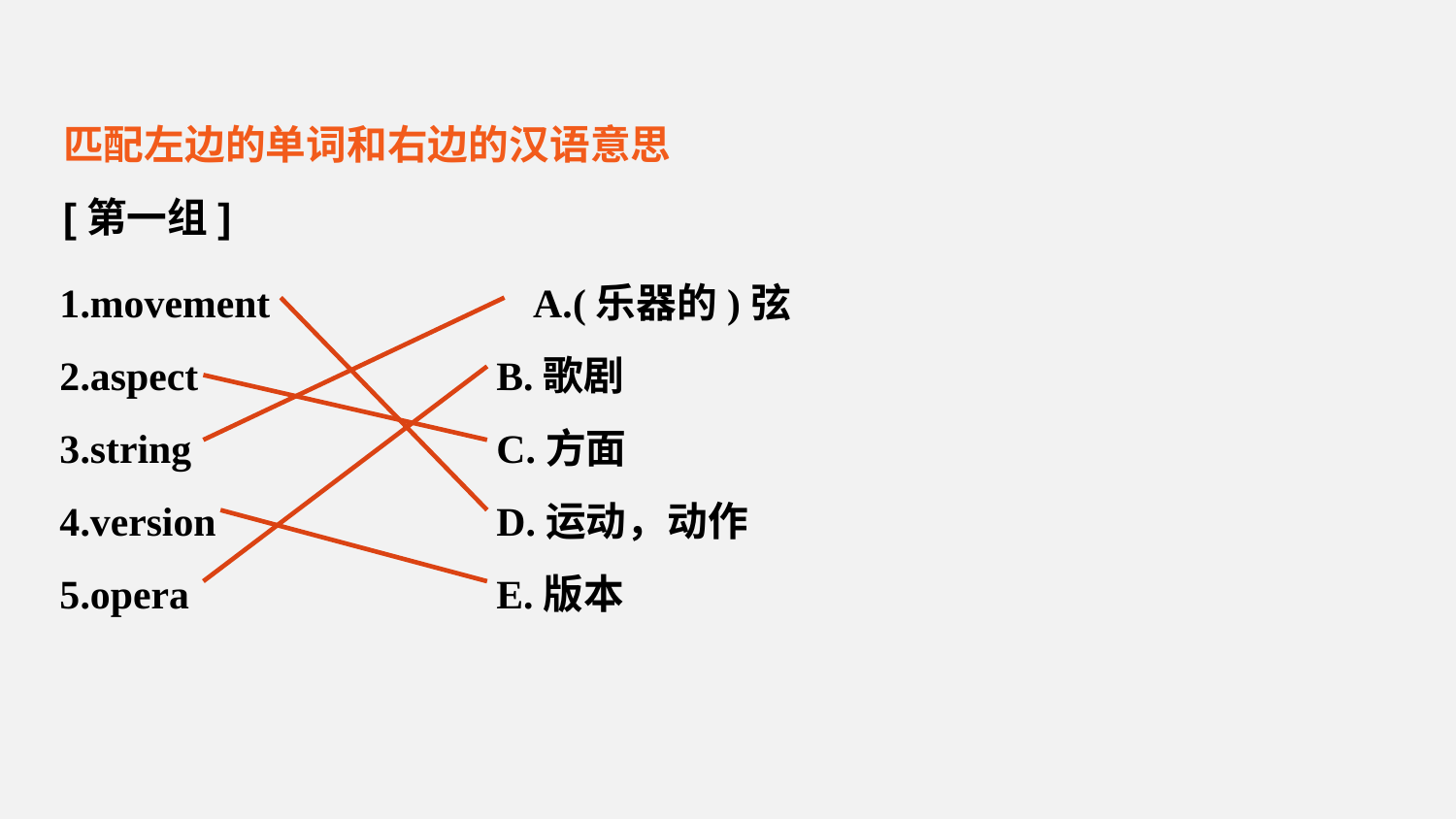

匹配左边的单词和右边的汉语意思
[第一组]
1.movement　　　　　　A.(乐器的)弦
2.aspect  		B.歌剧
3.string  		C.方面
4.version  		D.运动，动作
5.opera  		E.版本